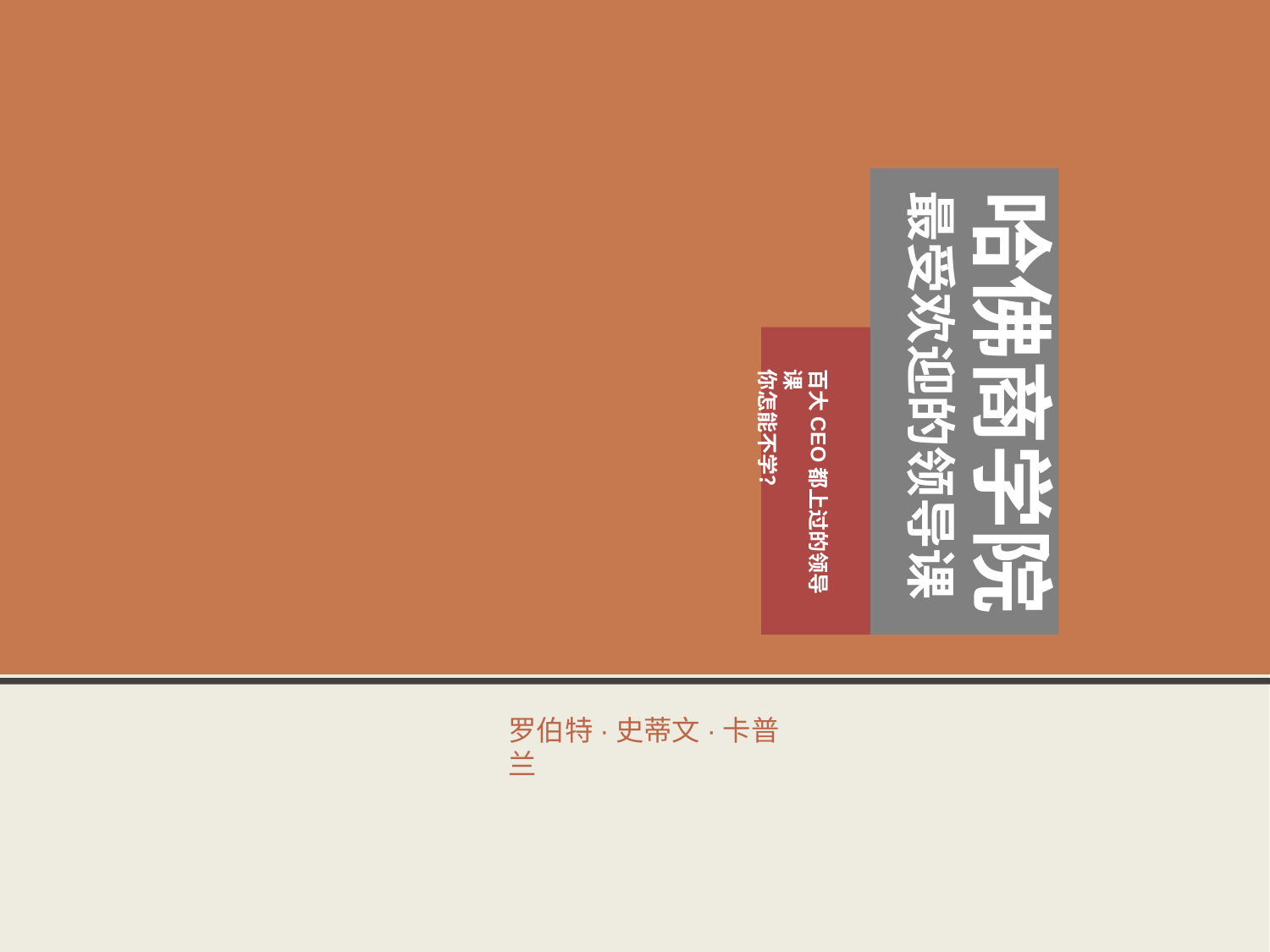

哈佛商学院
最受欢迎的领导课

百大CEO都上过的领导课
你怎能不学？

罗伯特·史蒂文·卡普兰